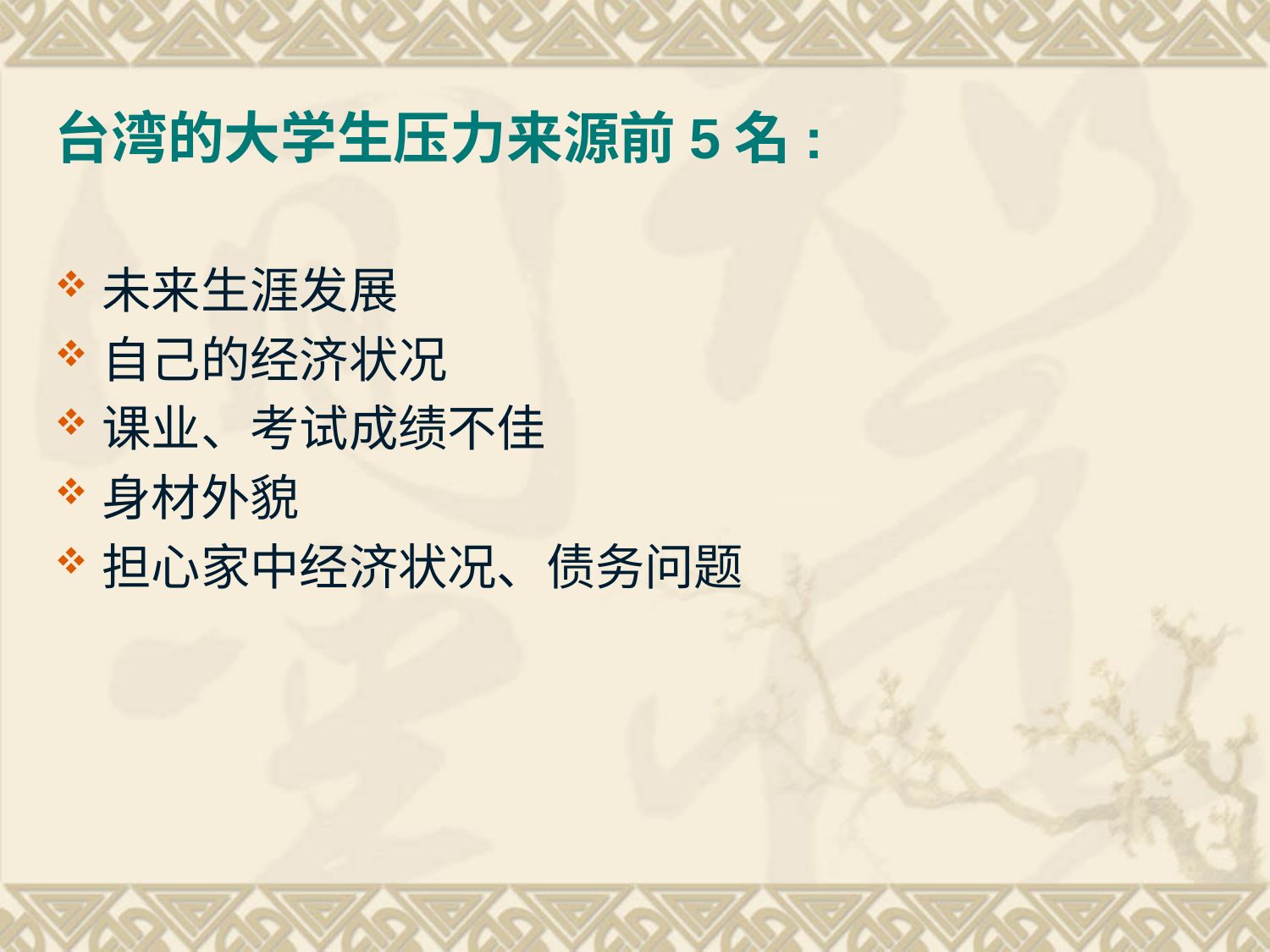

台湾的大学生压力来源前5名:

未来生涯发展
自己的经济状况
课业、考试成绩不佳
身材外貌
担心家中经济状况、债务问题